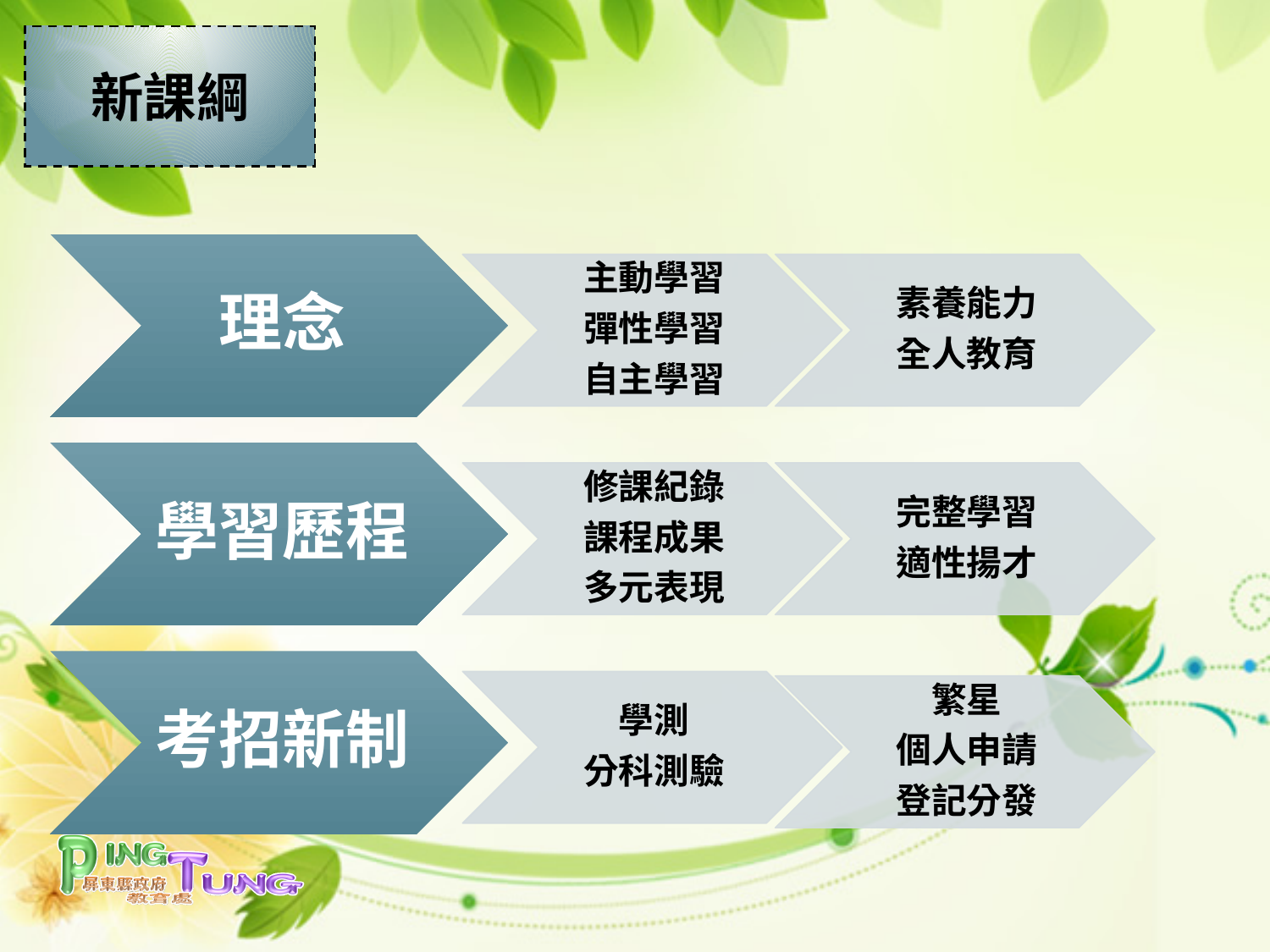

新課綱
理念
主動學習
彈性學習
自主學習
素養能力
全人教育
學習歷程
修課紀錄
課程成果
多元表現
完整學習
適性揚才
考招新制
學測
分科測驗
繁星
個人申請
登記分發